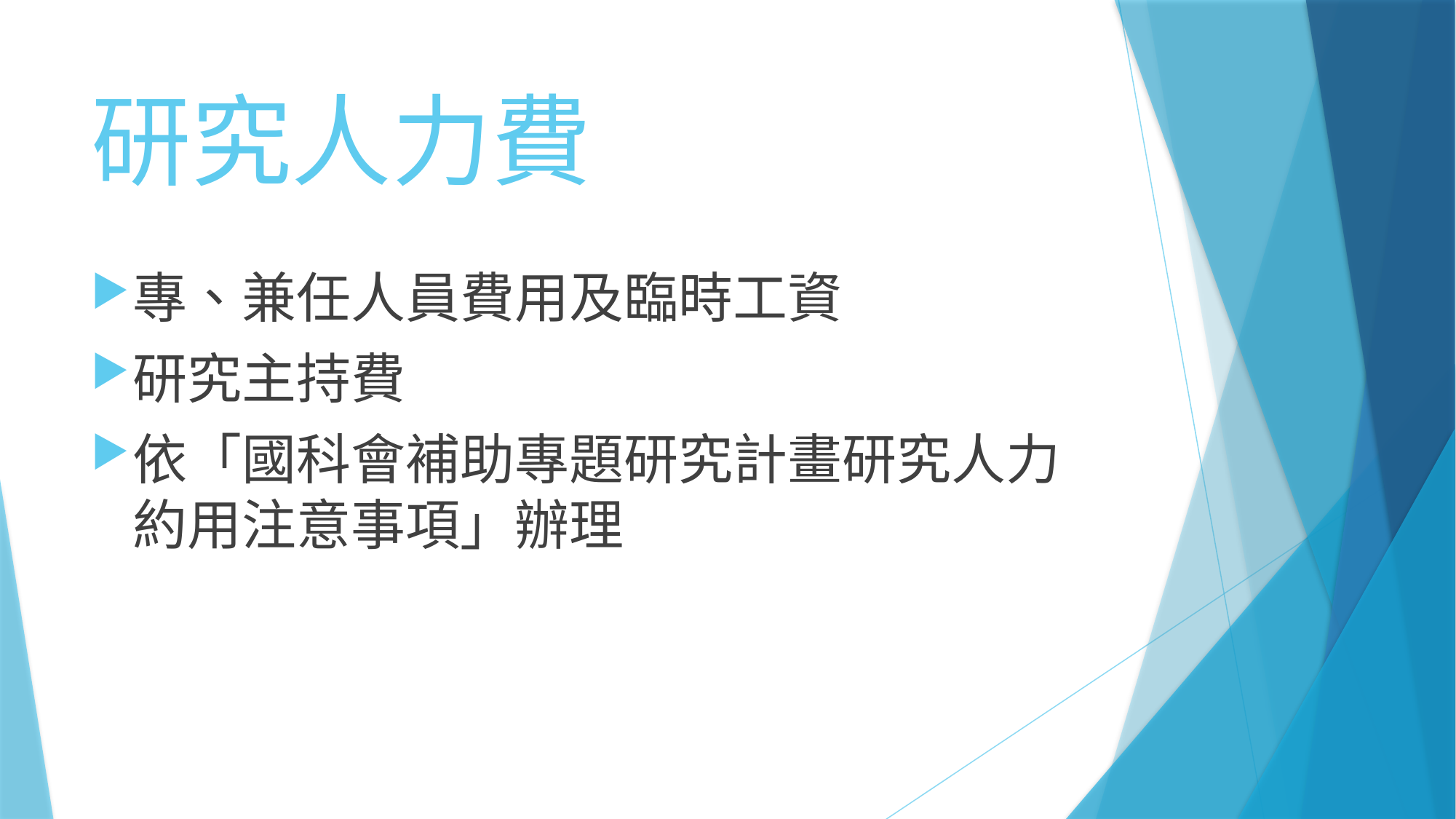

# 研究人力費
專、兼任人員費用及臨時工資
研究主持費
依「國科會補助專題研究計畫研究人力約用注意事項」辦理